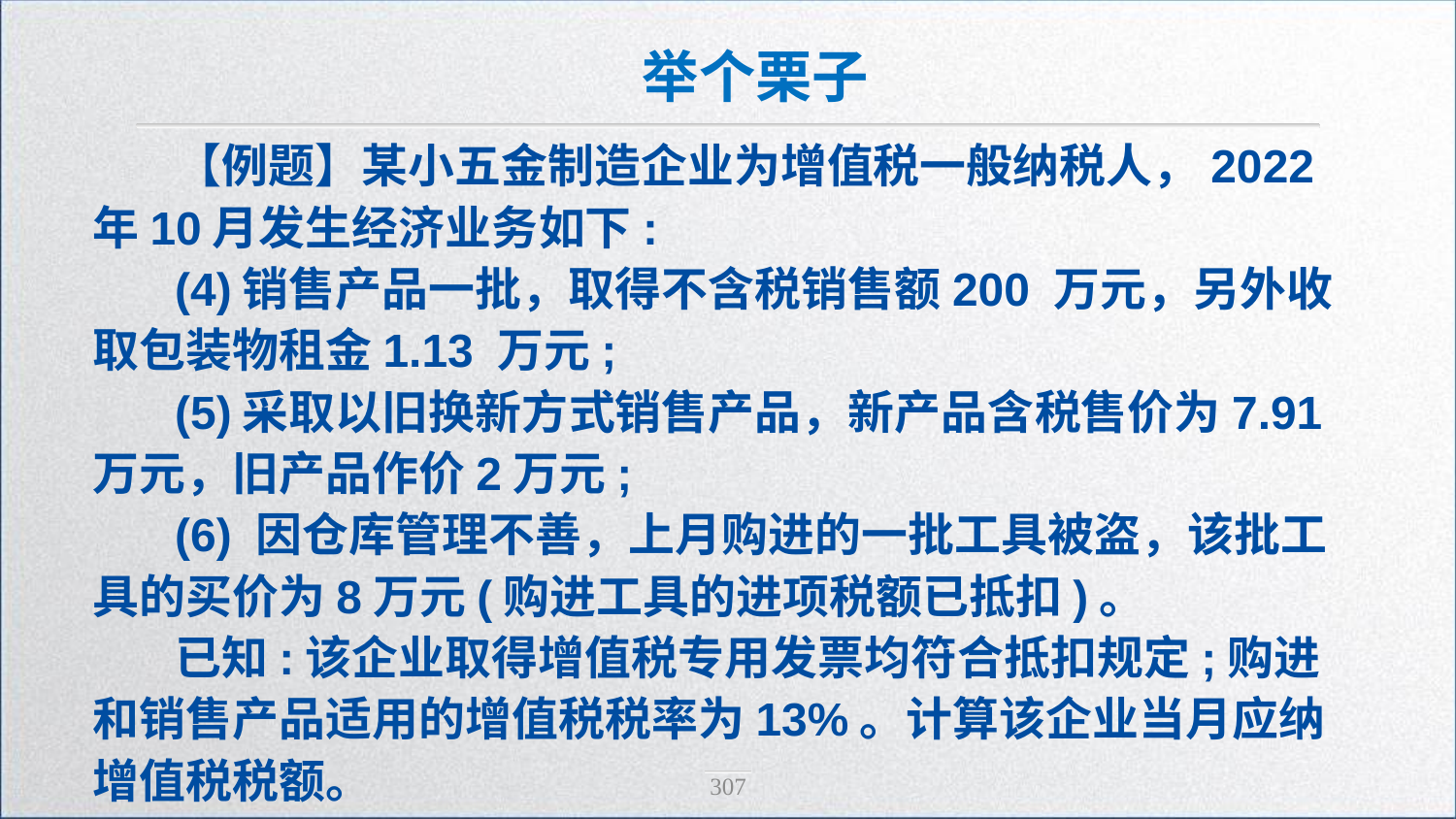

举个栗子
【例题】某小五金制造企业为增值税一般纳税人，2022年10月发生经济业务如下:
(4)销售产品一批，取得不含税销售额200 万元，另外收取包装物租金1.13 万元;
(5)采取以旧换新方式销售产品，新产品含税售价为7.91 万元，旧产品作价2万元;
(6) 因仓库管理不善，上月购进的一批工具被盗，该批工具的买价为8万元(购进工具的进项税额已抵扣)。
已知:该企业取得增值税专用发票均符合抵扣规定;购进和销售产品适用的增值税税率为13%。计算该企业当月应纳增值税税额。
307